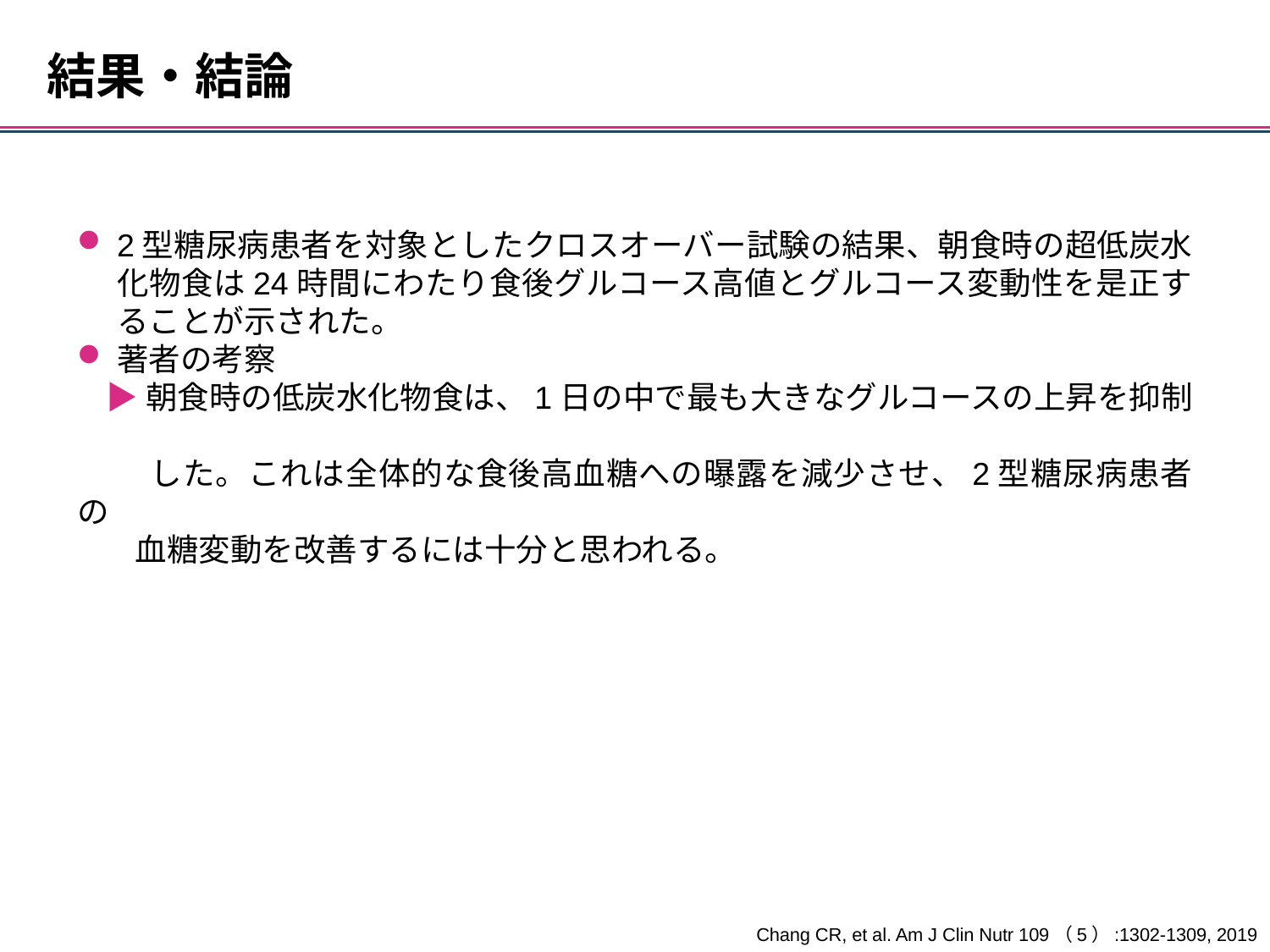

結果・結論
2型糖尿病患者を対象としたクロスオーバー試験の結果、朝食時の超低炭水化物食は24時間にわたり食後グルコース高値とグルコース変動性を是正することが示された。
著者の考察
    ▶朝食時の低炭水化物食は、1日の中で最も大きなグルコースの上昇を抑制
　　 した。これは全体的な食後高血糖への曝露を減少させ、2型糖尿病患者の
       血糖変動を改善するには十分と思われる。
Chang CR, et al. Am J Clin Nutr 109（5）:1302-1309, 2019